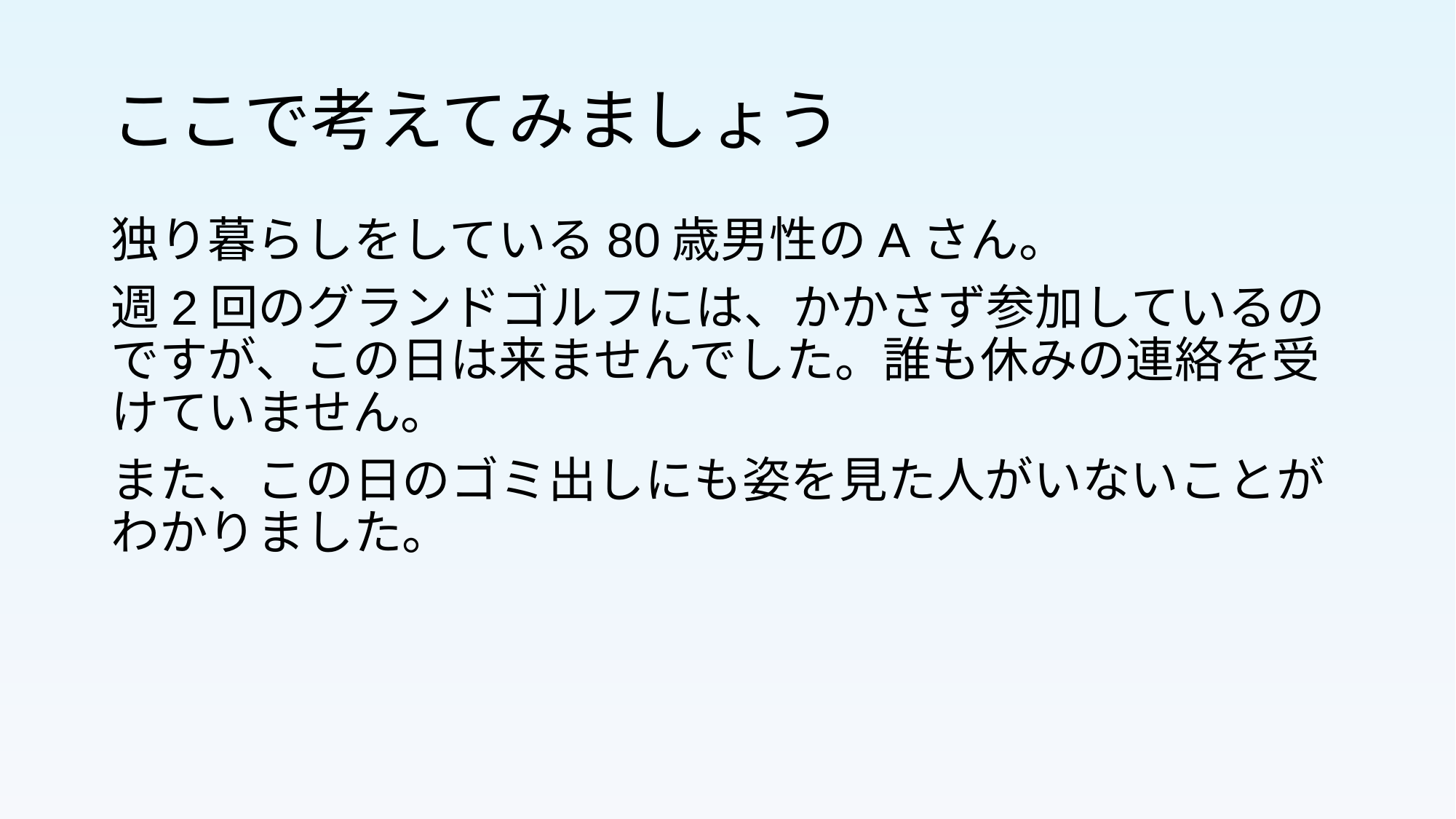

# ここで考えてみましょう
独り暮らしをしている80歳男性のAさん。
週2回のグランドゴルフには、かかさず参加しているのですが、この日は来ませんでした。誰も休みの連絡を受けていません。
また、この日のゴミ出しにも姿を見た人がいないことがわかりました。